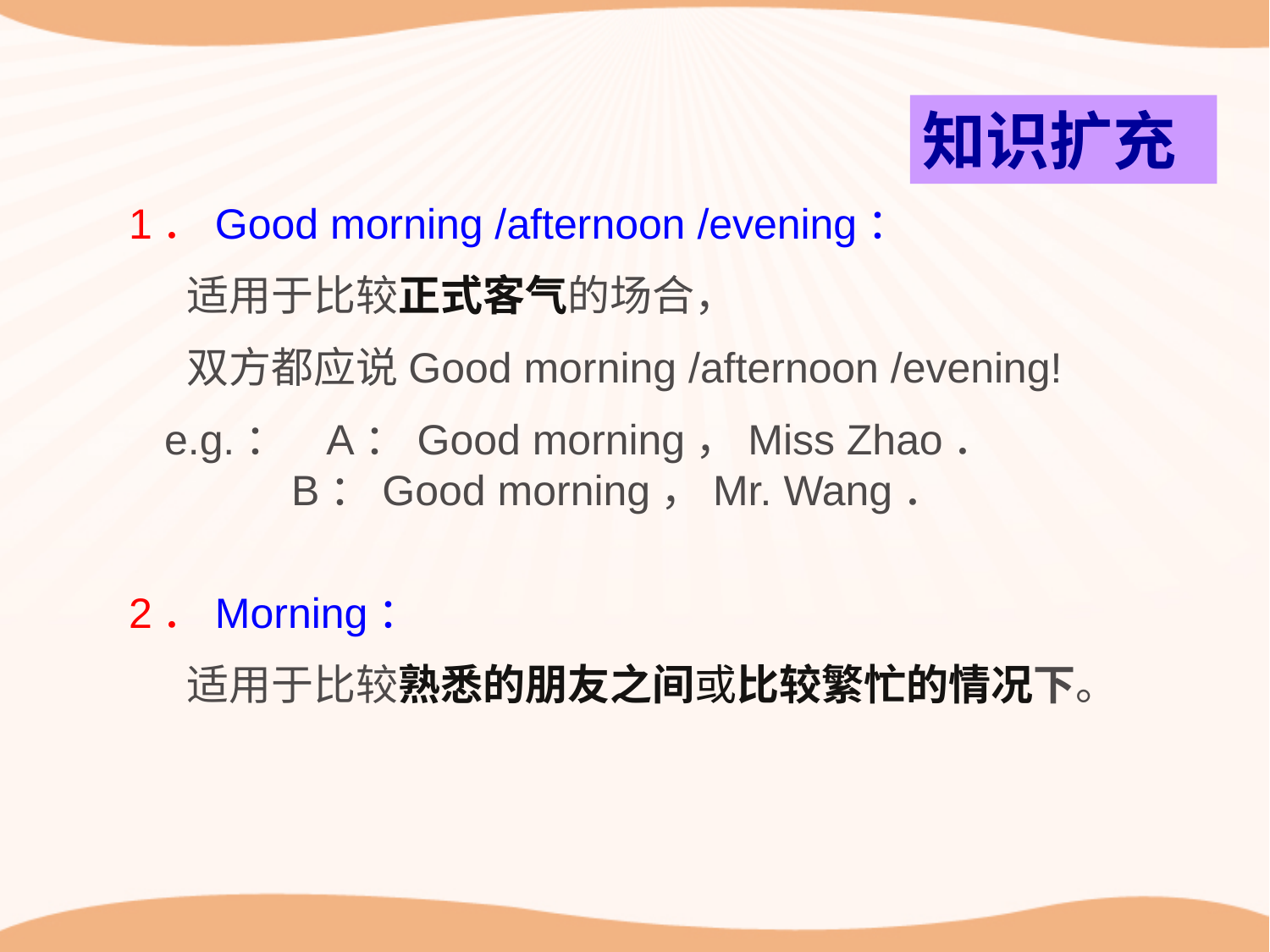

知识扩充
1．Good morning /afternoon /evening：
     适用于比较正式客气的场合，
     双方都应说Good morning /afternoon /evening!
   e.g.：   A：Good morning，Miss Zhao．
                B：Good morning，Mr. Wang．
2．Morning：
     适用于比较熟悉的朋友之间或比较繁忙的情况下。